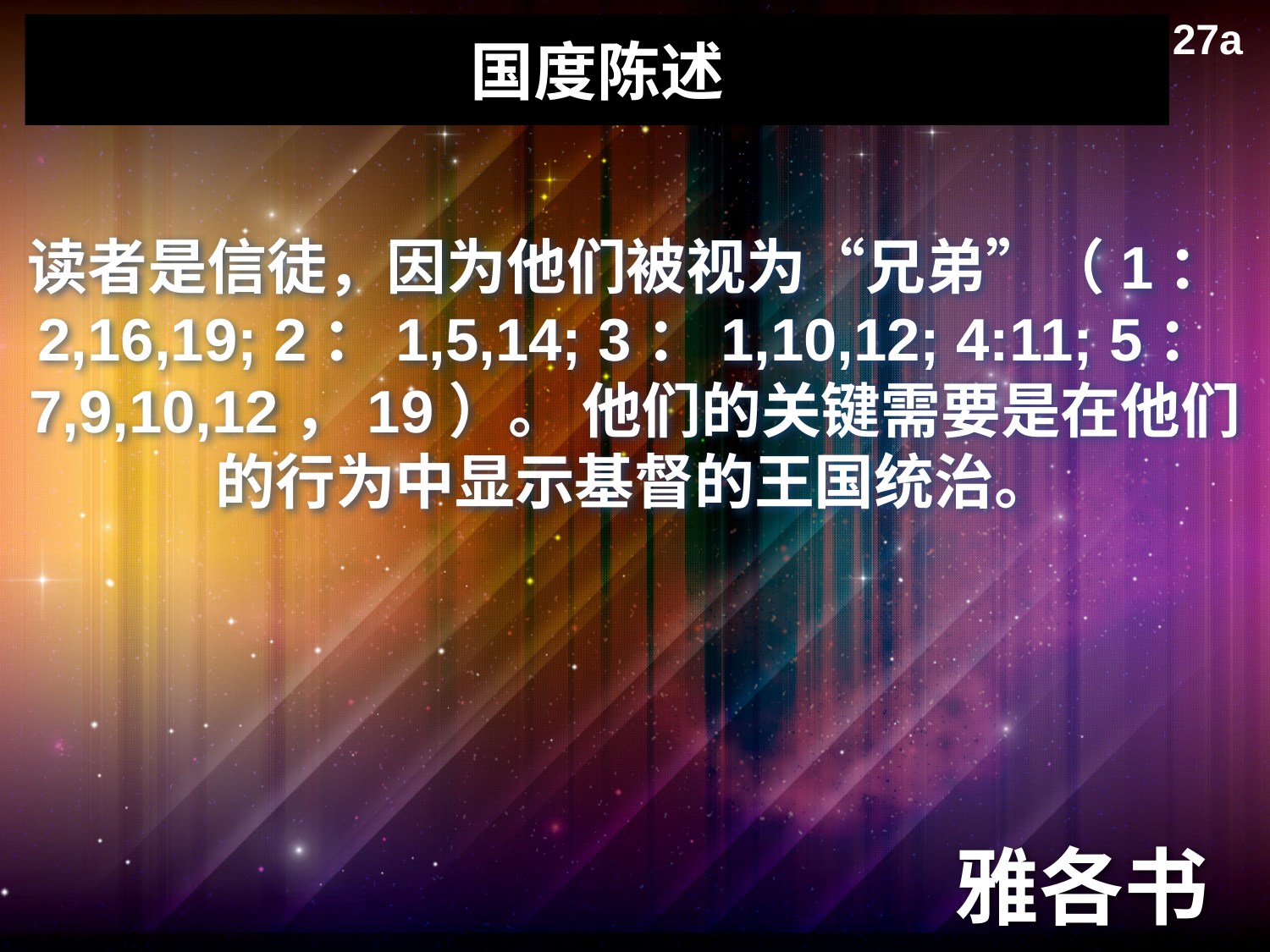

27a
# 国度陈述

读者是信徒，因为他们被视为“兄弟”（1：2,16,19; 2：1,5,14; 3：1,10,12; 4:11; 5：7,9,10,12，19）。 他们的关键需要是在他们的行为中显示基督的王国统治。
雅各书